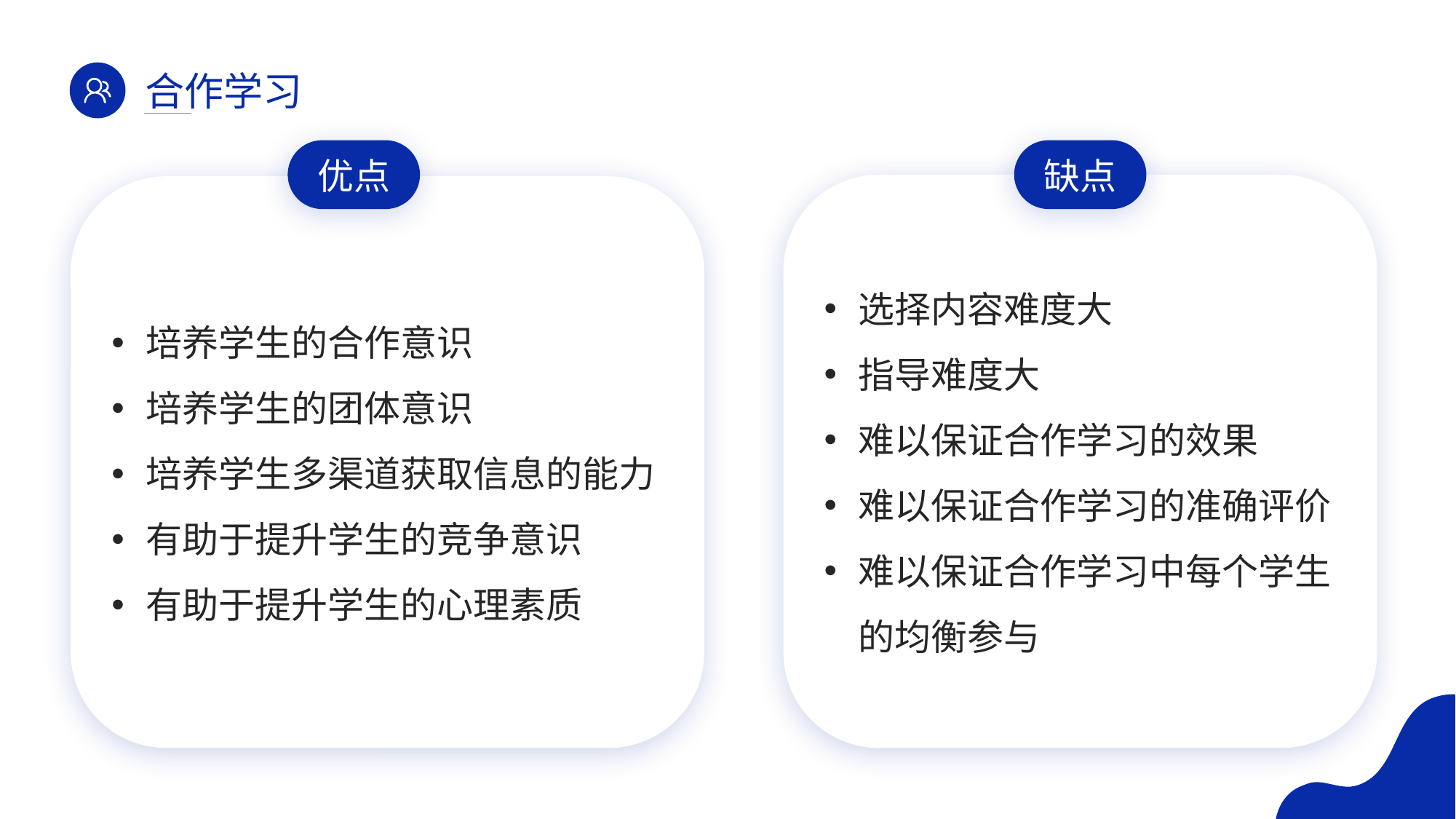

合作学习
优点
缺点
选择内容难度大
指导难度大
难以保证合作学习的效果
难以保证合作学习的准确评价
难以保证合作学习中每个学生的均衡参与
培养学生的合作意识
培养学生的团体意识
培养学生多渠道获取信息的能力
有助于提升学生的竞争意识
有助于提升学生的心理素质